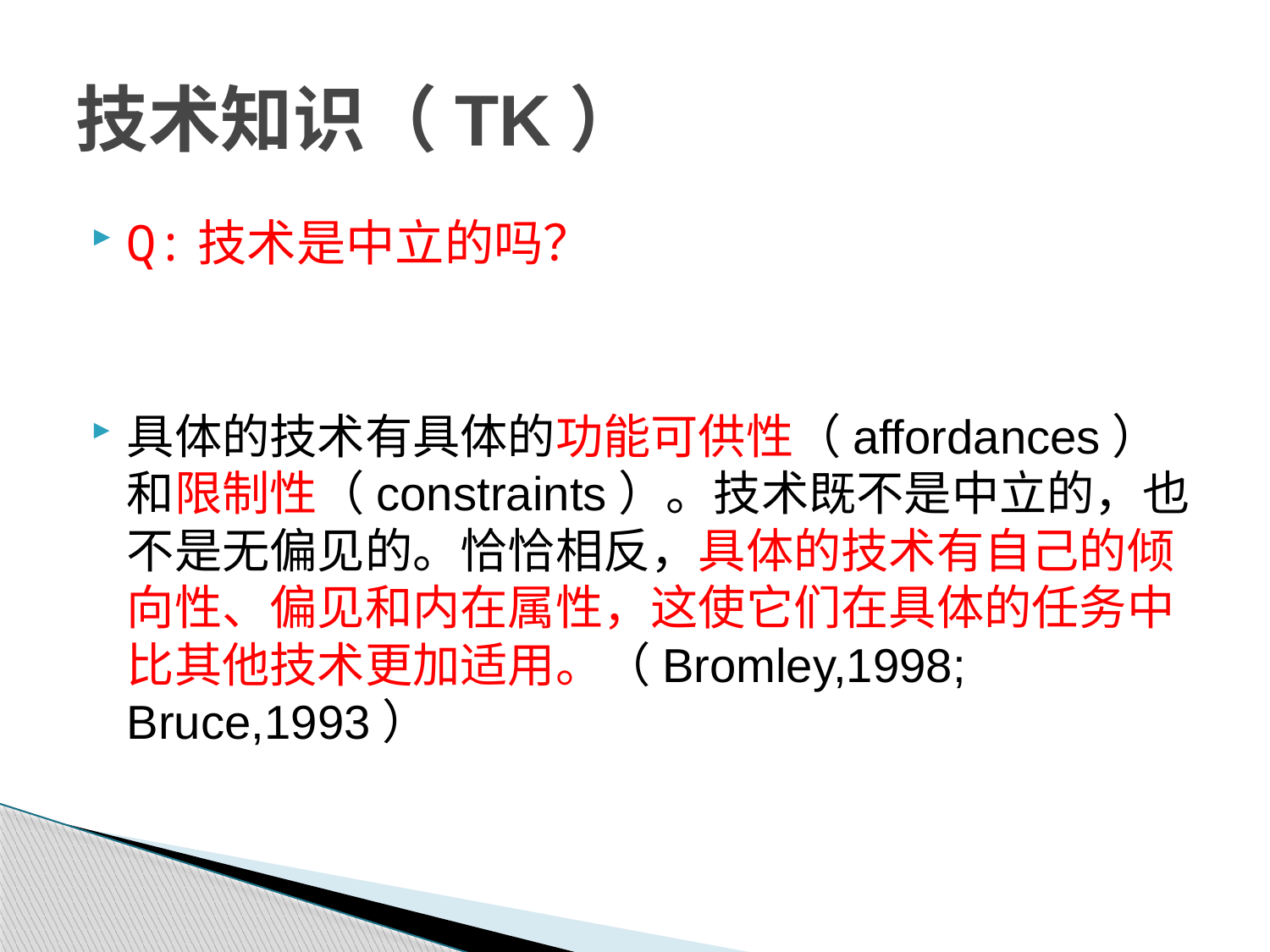

# 技术知识（TK）
Q:技术是中立的吗？

具体的技术有具体的功能可供性（affordances）和限制性（constraints）。技术既不是中立的，也不是无偏见的。恰恰相反，具体的技术有自己的倾向性、偏见和内在属性，这使它们在具体的任务中比其他技术更加适用。（Bromley,1998; Bruce,1993）